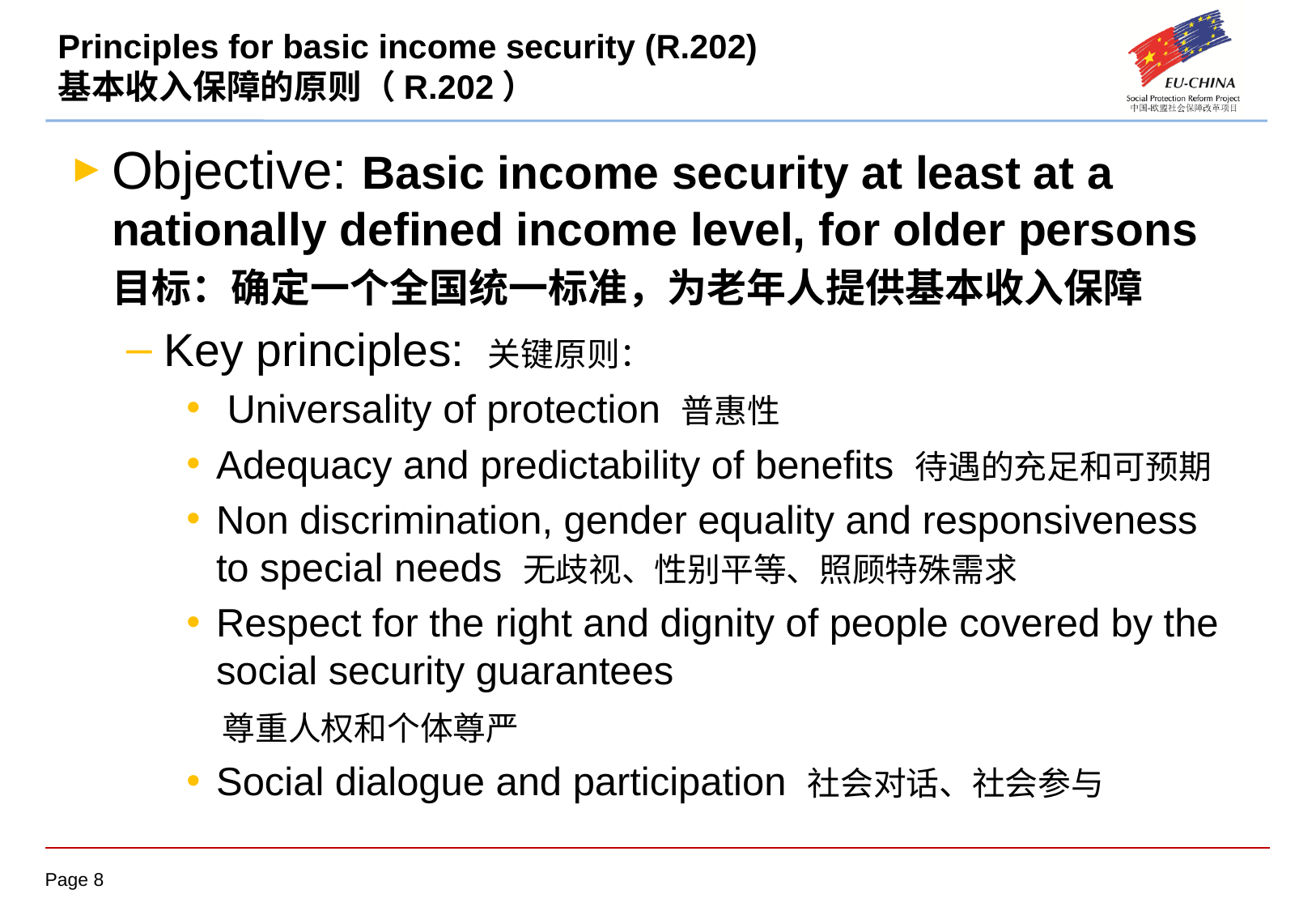

# Principles for basic income security (R.202) 基本收入保障的原则（R.202）
Objective: Basic income security at least at a nationally defined income level, for older persons
    目标：确定一个全国统一标准，为老年人提供基本收入保障
Key principles: 关键原则：
 Universality of protection 普惠性
Adequacy and predictability of benefits 待遇的充足和可预期
Non discrimination, gender equality and responsiveness to special needs 无歧视、性别平等、照顾特殊需求
Respect for the right and dignity of people covered by the social security guarantees
   尊重人权和个体尊严
Social dialogue and participation 社会对话、社会参与